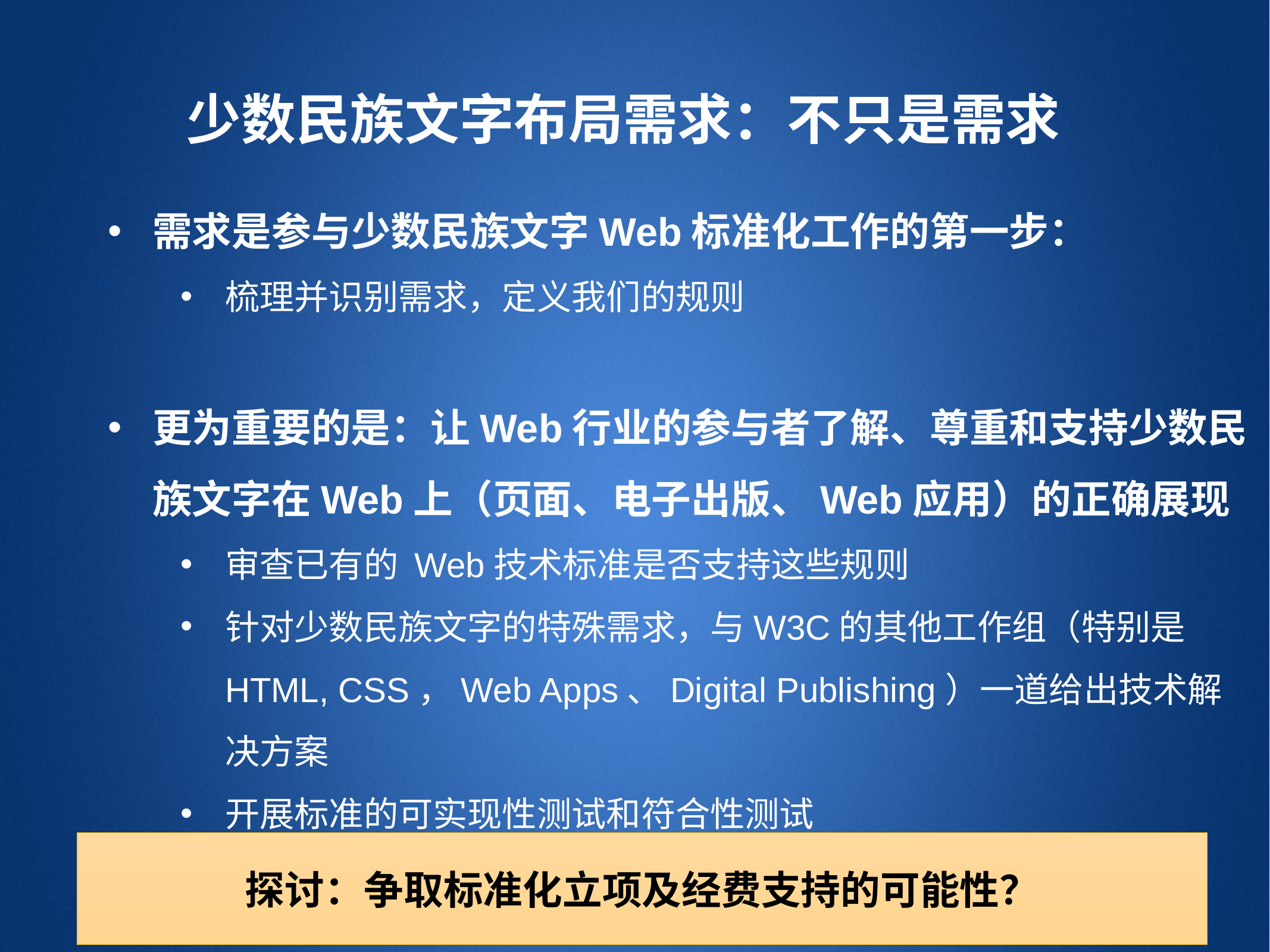

少数民族文字布局需求：不只是需求
需求是参与少数民族文字Web标准化工作的第一步：
梳理并识别需求，定义我们的规则

更为重要的是：让Web行业的参与者了解、尊重和支持少数民族文字在Web上（页面、电子出版、Web应用）的正确展现
审查已有的 Web技术标准是否支持这些规则
针对少数民族文字的特殊需求，与W3C的其他工作组（特别是HTML, CSS，Web Apps、Digital Publishing）一道给出技术解决方案
开展标准的可实现性测试和符合性测试

探讨：争取标准化立项及经费支持的可能性？